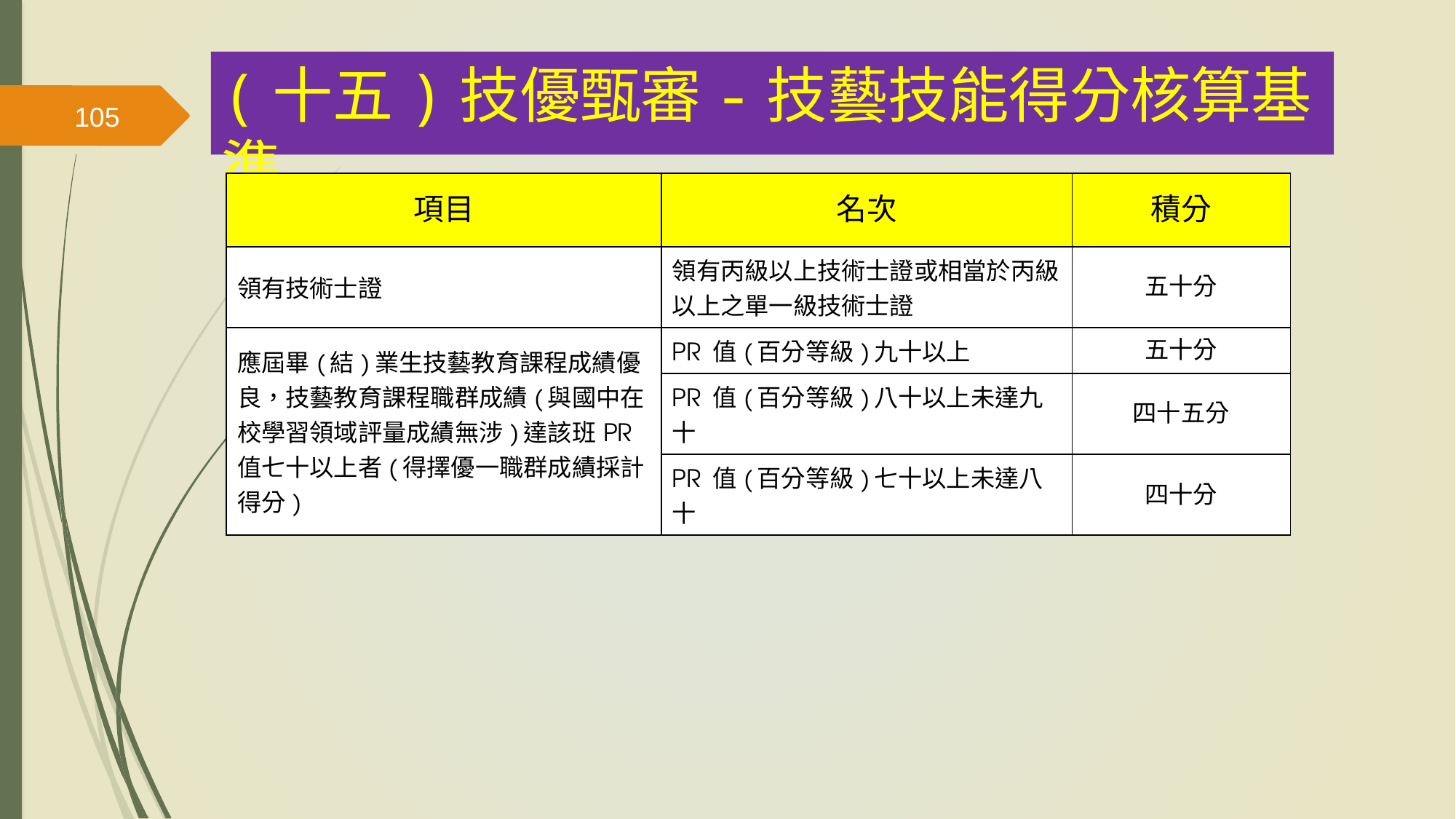

(十五)技優甄審-技藝技能得分核算基準
105
| 項目 | 名次 | 積分 |
| --- | --- | --- |
| 領有技術士證 | 領有丙級以上技術士證或相當於丙級以上之單一級技術士證 | 五十分 |
| 應屆畢(結)業生技藝教育課程成績優良，技藝教育課程職群成績(與國中在校學習領域評量成績無涉)達該班PR值七十以上者(得擇優一職群成績採計得分) | PR 值(百分等級)九十以上 | 五十分 |
|  | PR 值(百分等級)八十以上未達九十 | 四十五分 |
|  | PR 值(百分等級)七十以上未達八十 | 四十分 |